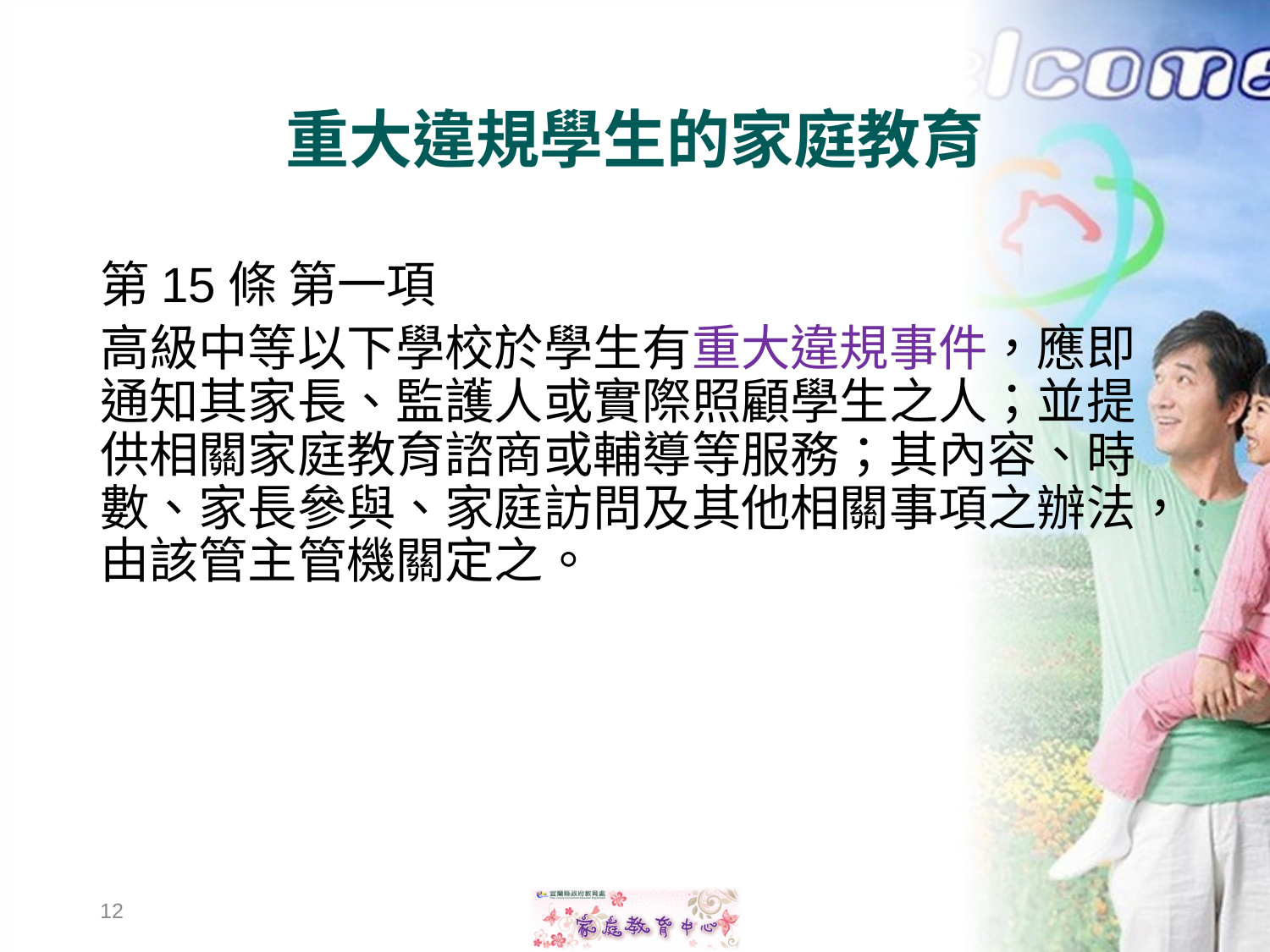

# 重大違規學生的家庭教育
第15條 第一項
高級中等以下學校於學生有重大違規事件，應即通知其家長、監護人或實際照顧學生之人；並提供相關家庭教育諮商或輔導等服務；其內容、時數、家長參與、家庭訪問及其他相關事項之辦法，由該管主管機關定之。

12